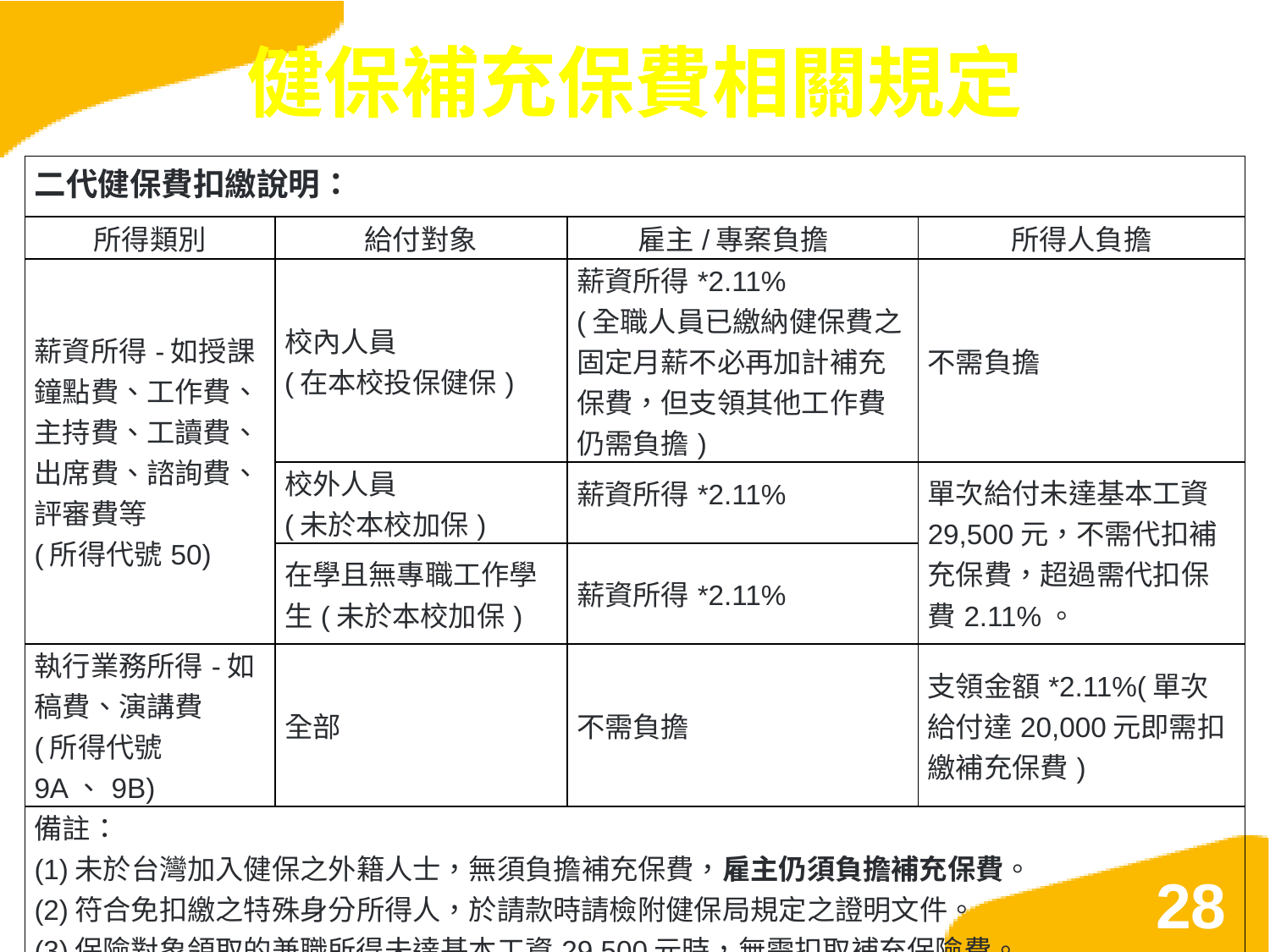

# 健保補充保費相關規定
| 二代健保費扣繳說明： |  |  |  |
| --- | --- | --- | --- |
| 所得類別 | 給付對象 | 雇主/專案負擔 | 所得人負擔 |
| 薪資所得-如授課鐘點費、工作費、主持費、工讀費、 出席費、諮詢費、評審費等 (所得代號50) | 校內人員 (在本校投保健保) | 薪資所得\*2.11% (全職人員已繳納健保費之固定月薪不必再加計補充保費，但支領其他工作費仍需負擔) | 不需負擔 |
|  | 校外人員 (未於本校加保) | 薪資所得\*2.11% | 單次給付未達基本工資29,500元，不需代扣補充保費，超過需代扣保費2.11%。 |
|  | 在學且無專職工作學生(未於本校加保) | 薪資所得\*2.11% |  |
| 執行業務所得-如稿費、演講費 (所得代號9A、9B) | 全部 | 不需負擔 | 支領金額\*2.11%(單次給付達20,000元即需扣繳補充保費) |
| 備註： (1)未於台灣加入健保之外籍人士，無須負擔補充保費，雇主仍須負擔補充保費。 (2)符合免扣繳之特殊身分所得人，於請款時請檢附健保局規定之證明文件。 (3)保險對象領取的兼職所得未達基本工資29,500元時，無需扣取補充保險費。 |  |  |  |
28